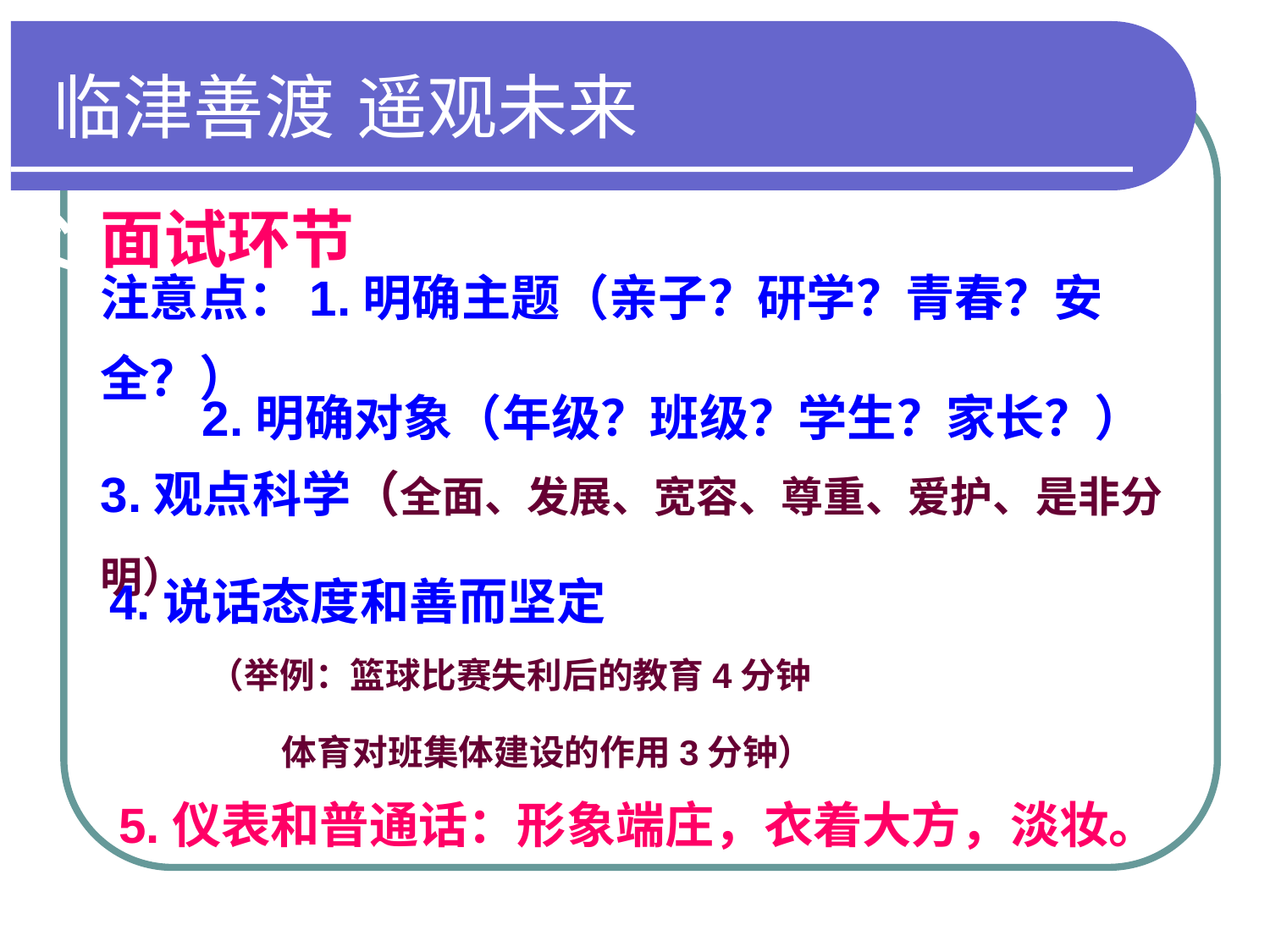

父母成长营（第一讲）走进初中生世界
面试环节
注意点：1.明确主题（亲子？研学？青春？安全？）
        2.明确对象（年级？班级？学生？家长？）
3.观点科学（全面、发展、宽容、尊重、爱护、是非分明）
4.说话态度和善而坚定
（举例：篮球比赛失利后的教育4分钟
        体育对班集体建设的作用3分钟）
5.仪表和普通话：形象端庄，衣着大方，淡妆。